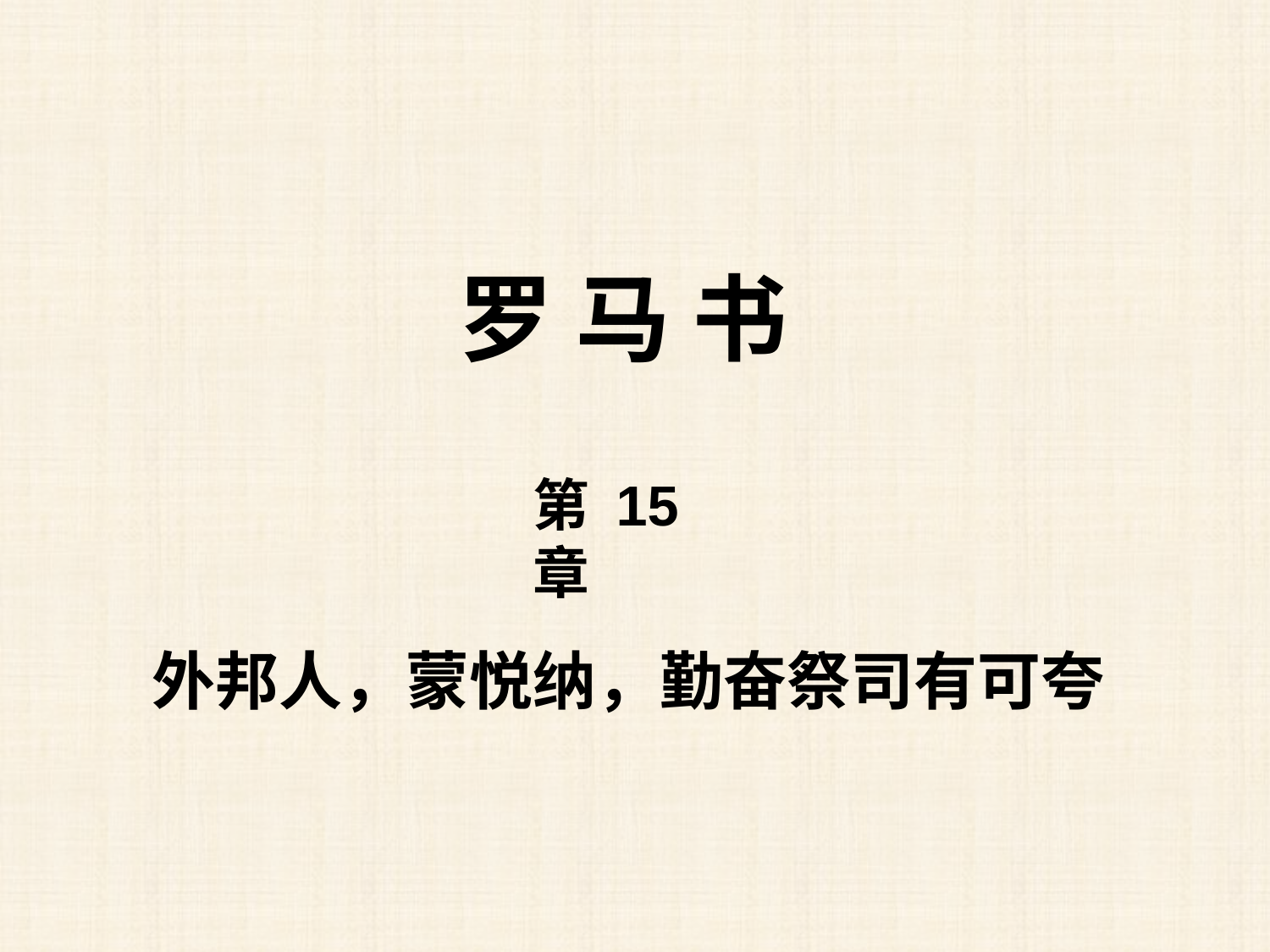

罗 马 书
第 15 章
外邦人，蒙悦纳，勤奋祭司有可夸